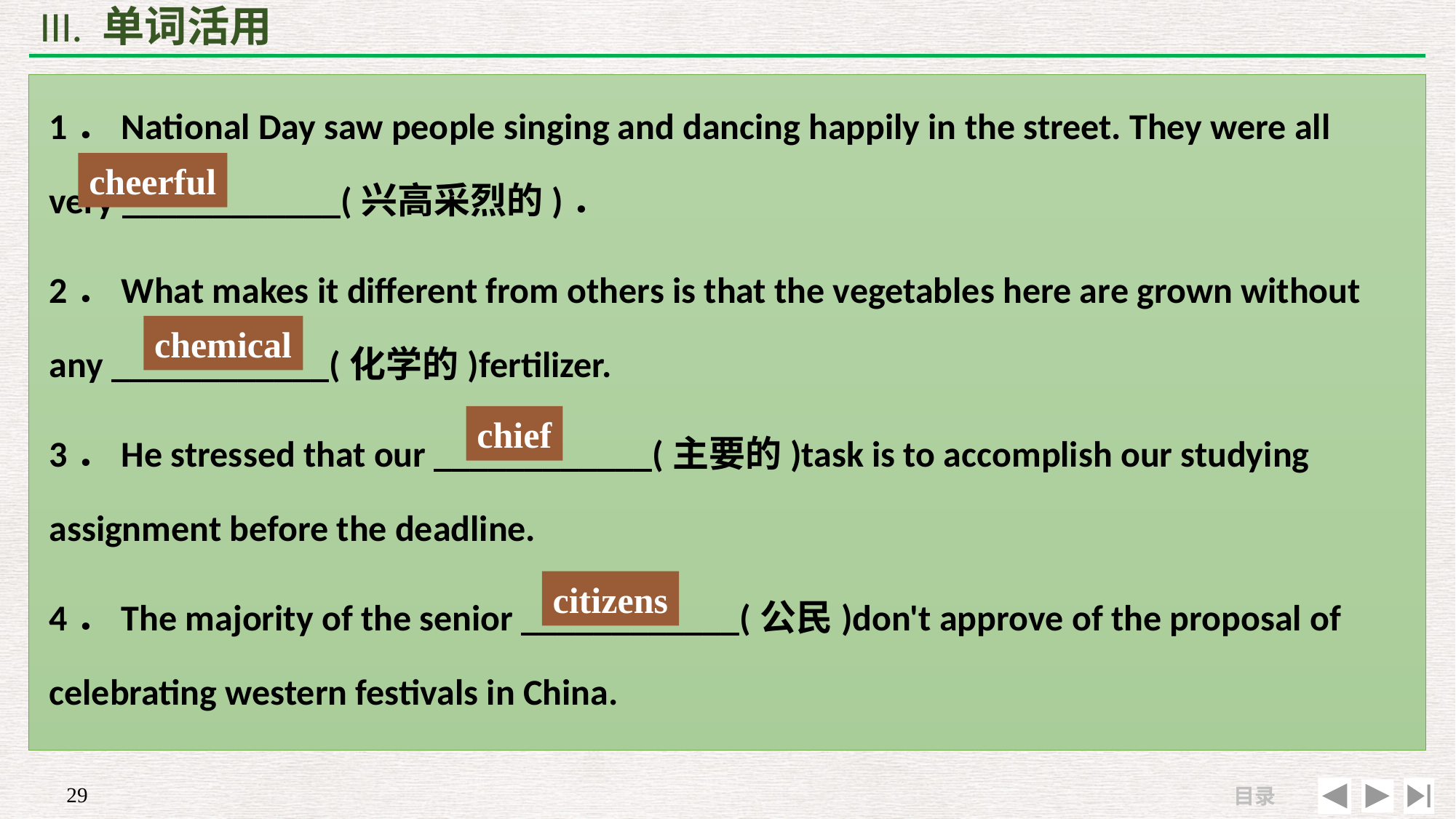

# III. 单词活用
1．National Day saw people singing and dancing happily in the street. They were all very ____________(兴高采烈的)．
2．What makes it different from others is that the vegetables here are grown without any ____________(化学的)fertilizer.
3．He stressed that our ____________(主要的)task is to accomplish our studying assignment before the deadline.
4．The majority of the senior ____________(公民)don't approve of the proposal of celebrating western festivals in China.

cheerful
chemical
chief
citizens